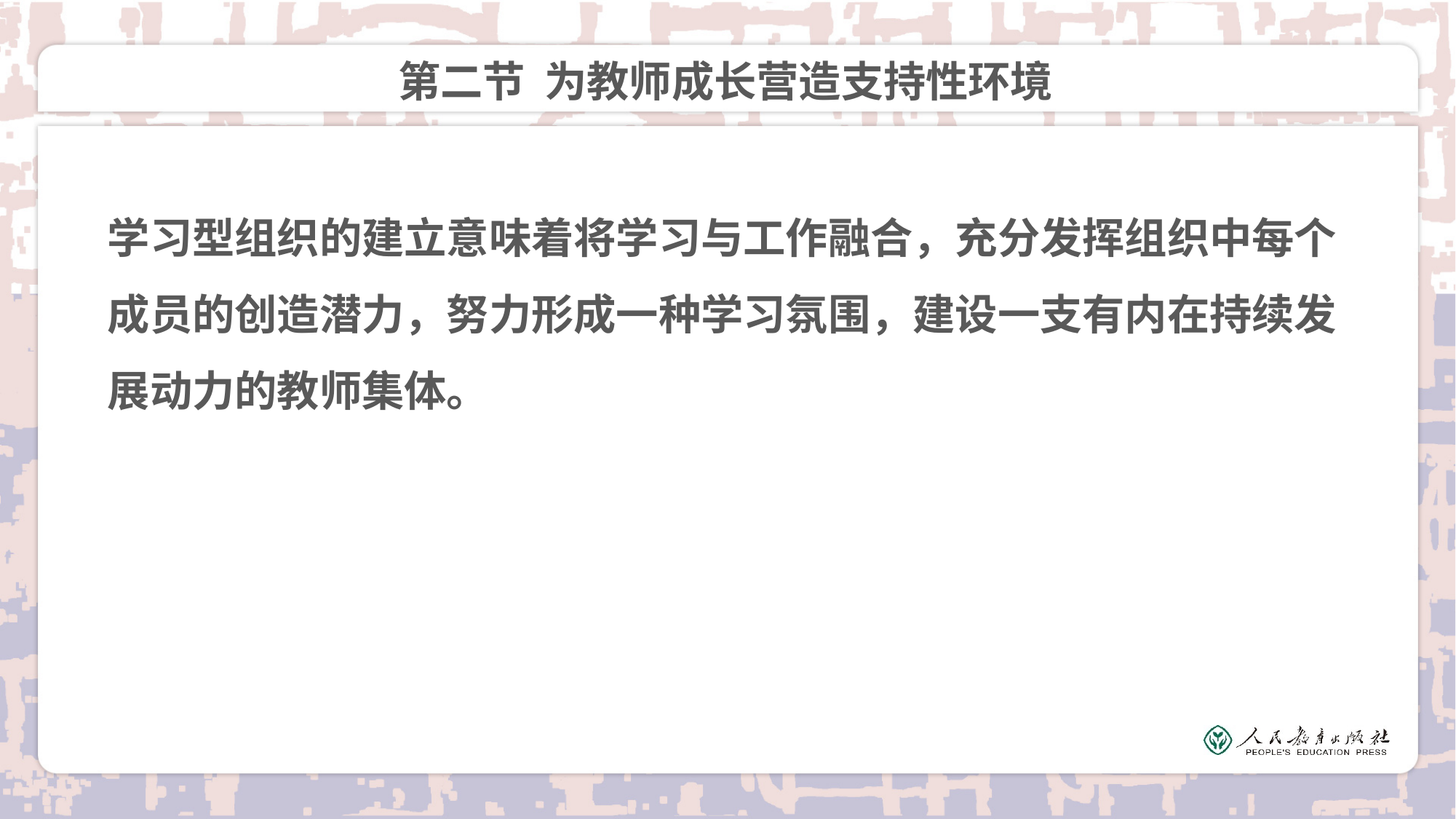

# 第二节  为教师成长营造支持性环境
学习型组织的建立意味着将学习与工作融合，充分发挥组织中每个成员的创造潜力，努力形成一种学习氛围，建设一支有内在持续发展动力的教师集体。